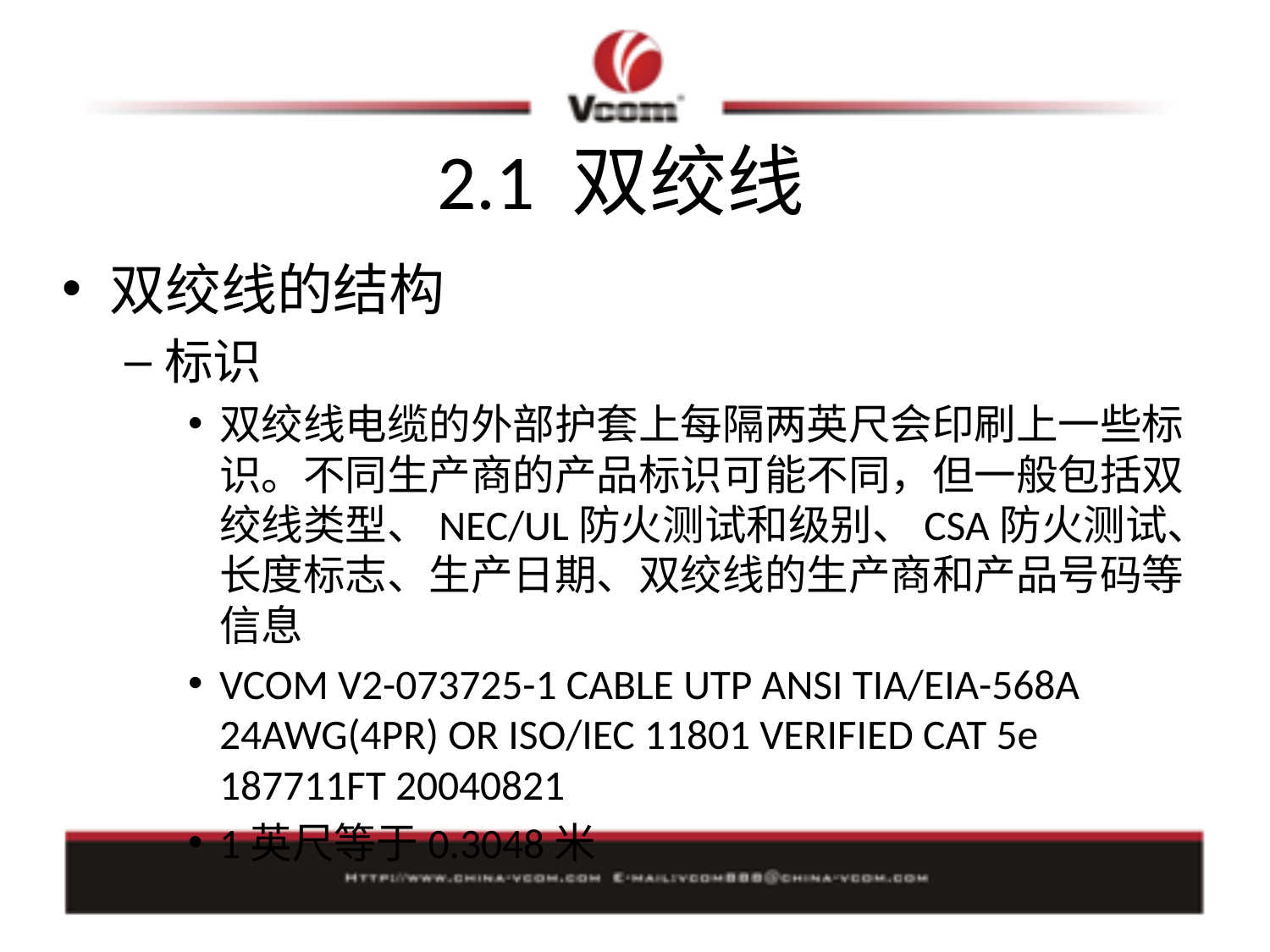

# 2.1 双绞线
双绞线的结构
标识
双绞线电缆的外部护套上每隔两英尺会印刷上一些标识。不同生产商的产品标识可能不同，但一般包括双绞线类型、NEC/UL防火测试和级别、CSA防火测试、长度标志、生产日期、双绞线的生产商和产品号码等信息
VCOM V2-073725-1 CABLE UTP ANSI TIA/EIA-568A 24AWG(4PR) OR ISO/IEC 11801 VERIFIED CAT 5e 187711FT 20040821
1英尺等于0.3048米